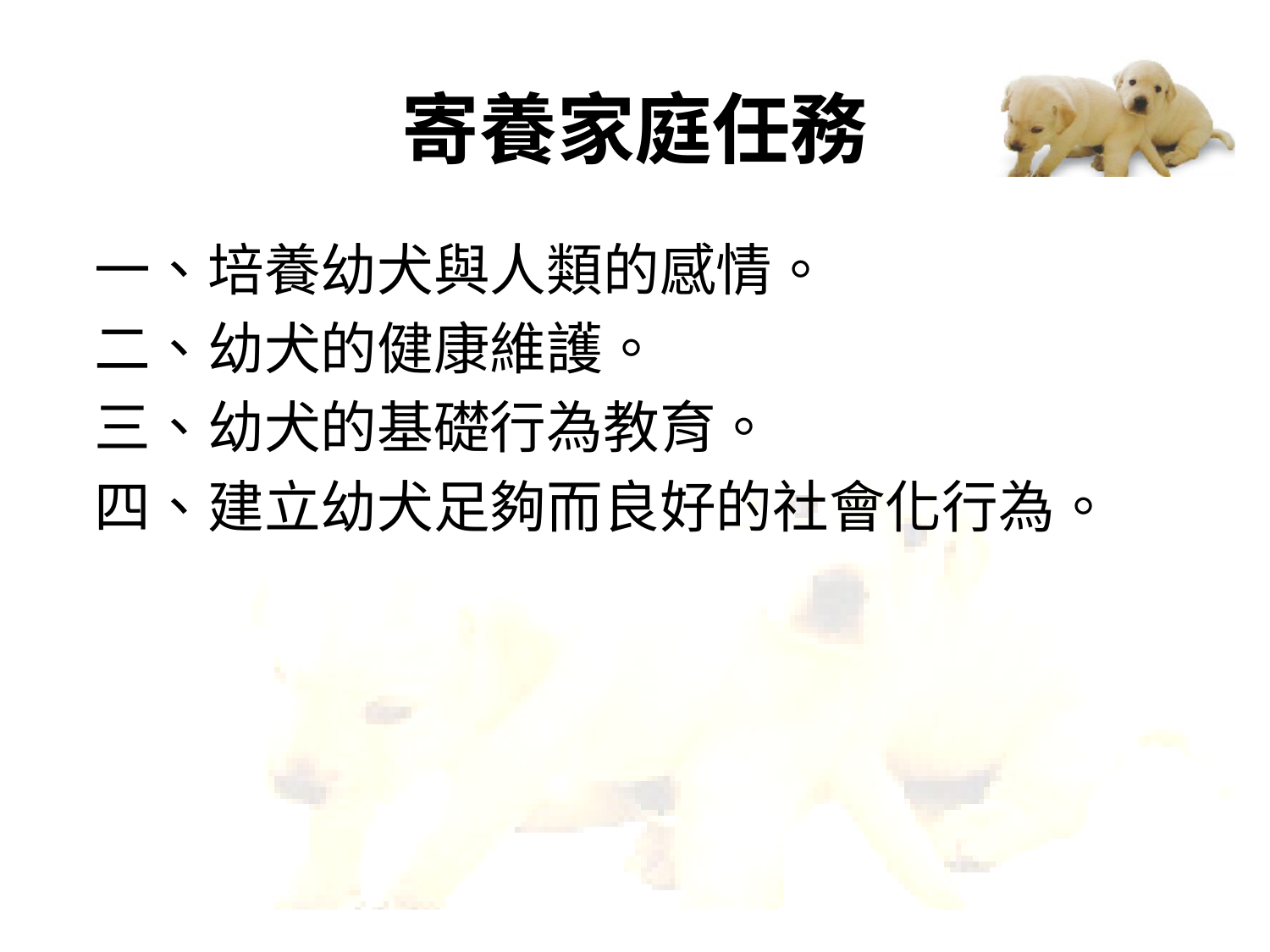

# 寄養家庭任務
一、培養幼犬與人類的感情。
二、幼犬的健康維護。
三、幼犬的基礎行為教育。
四、建立幼犬足夠而良好的社會化行為。